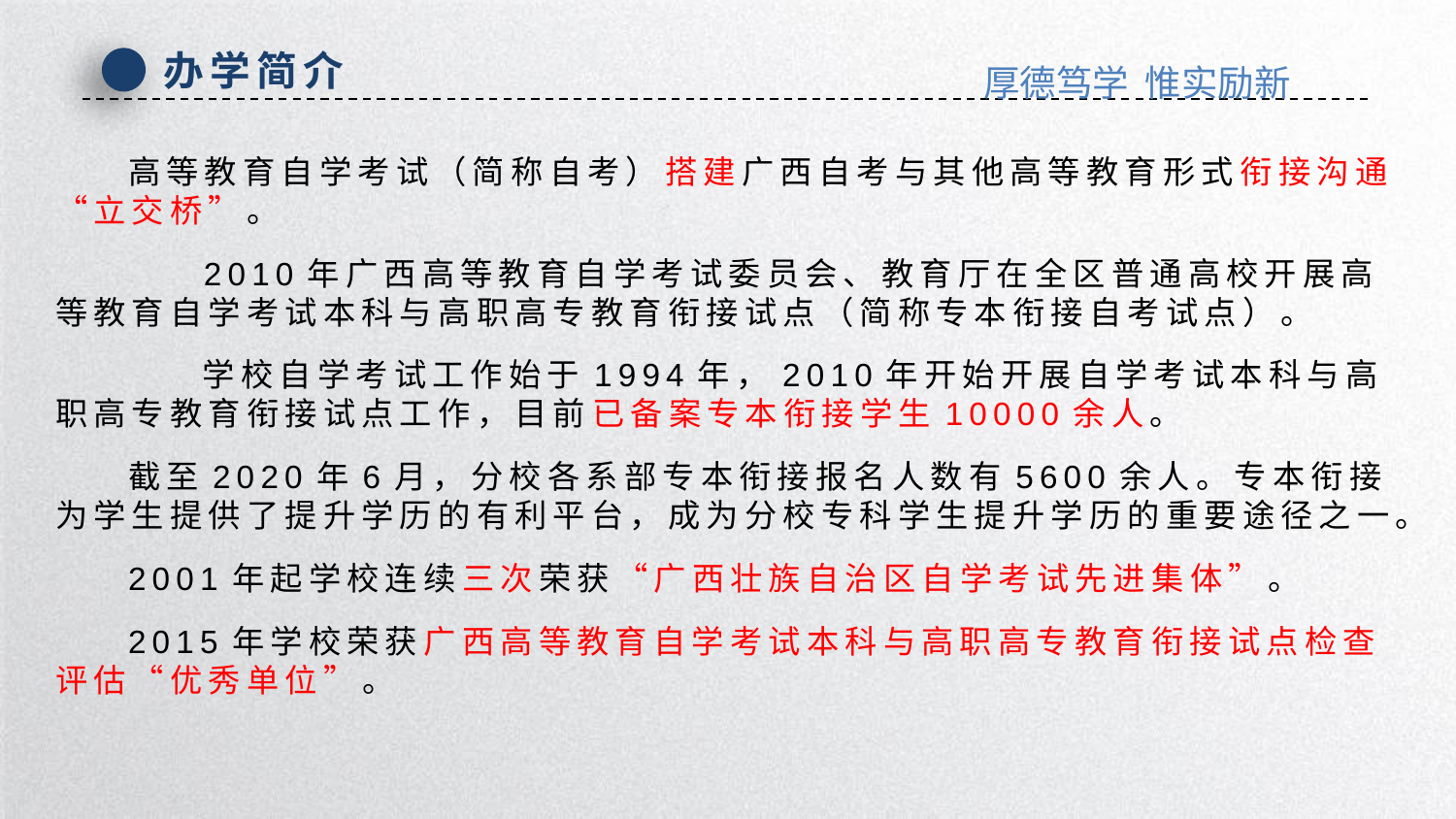

办学简介

厚德笃学  惟实励新
高等教育自学考试（简称自考）搭建广西自考与其他高等教育形式衔接沟通“立交桥”。

     2010年广西高等教育自学考试委员会、教育厅在全区普通高校开展高等教育自学考试本科与高职高专教育衔接试点（简称专本衔接自考试点）。

     学校自学考试工作始于1994年，2010年开始开展自学考试本科与高职高专教育衔接试点工作，目前已备案专本衔接学生10000余人。

截至2020年6月，分校各系部专本衔接报名人数有5600余人。专本衔接为学生提供了提升学历的有利平台，成为分校专科学生提升学历的重要途径之一。

2001年起学校连续三次荣获“广西壮族自治区自学考试先进集体”。

2015年学校荣获广西高等教育自学考试本科与高职高专教育衔接试点检查评估“优秀单位”。